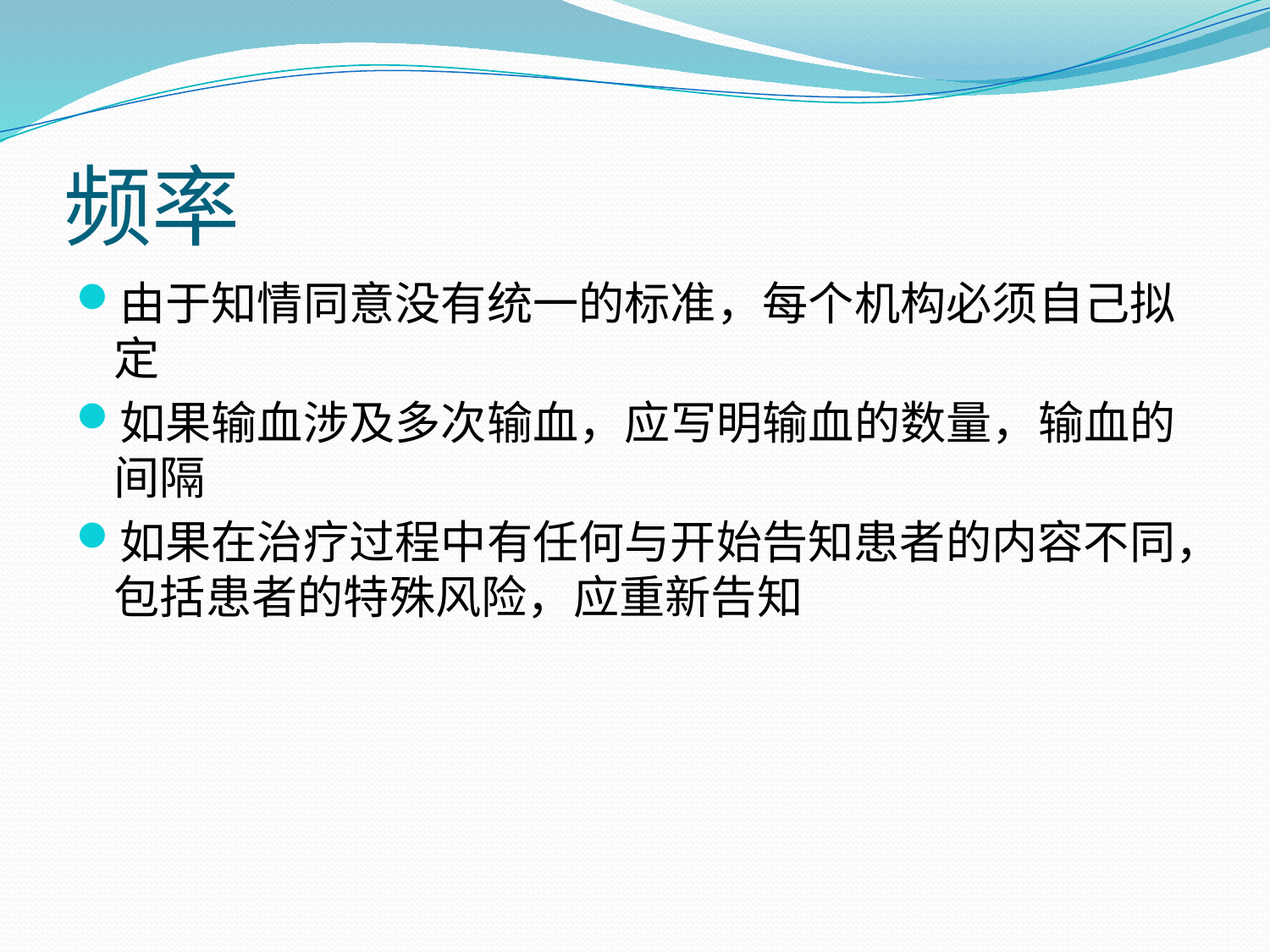

# 频率
由于知情同意没有统一的标准，每个机构必须自己拟定
如果输血涉及多次输血，应写明输血的数量，输血的间隔
如果在治疗过程中有任何与开始告知患者的内容不同，包括患者的特殊风险，应重新告知